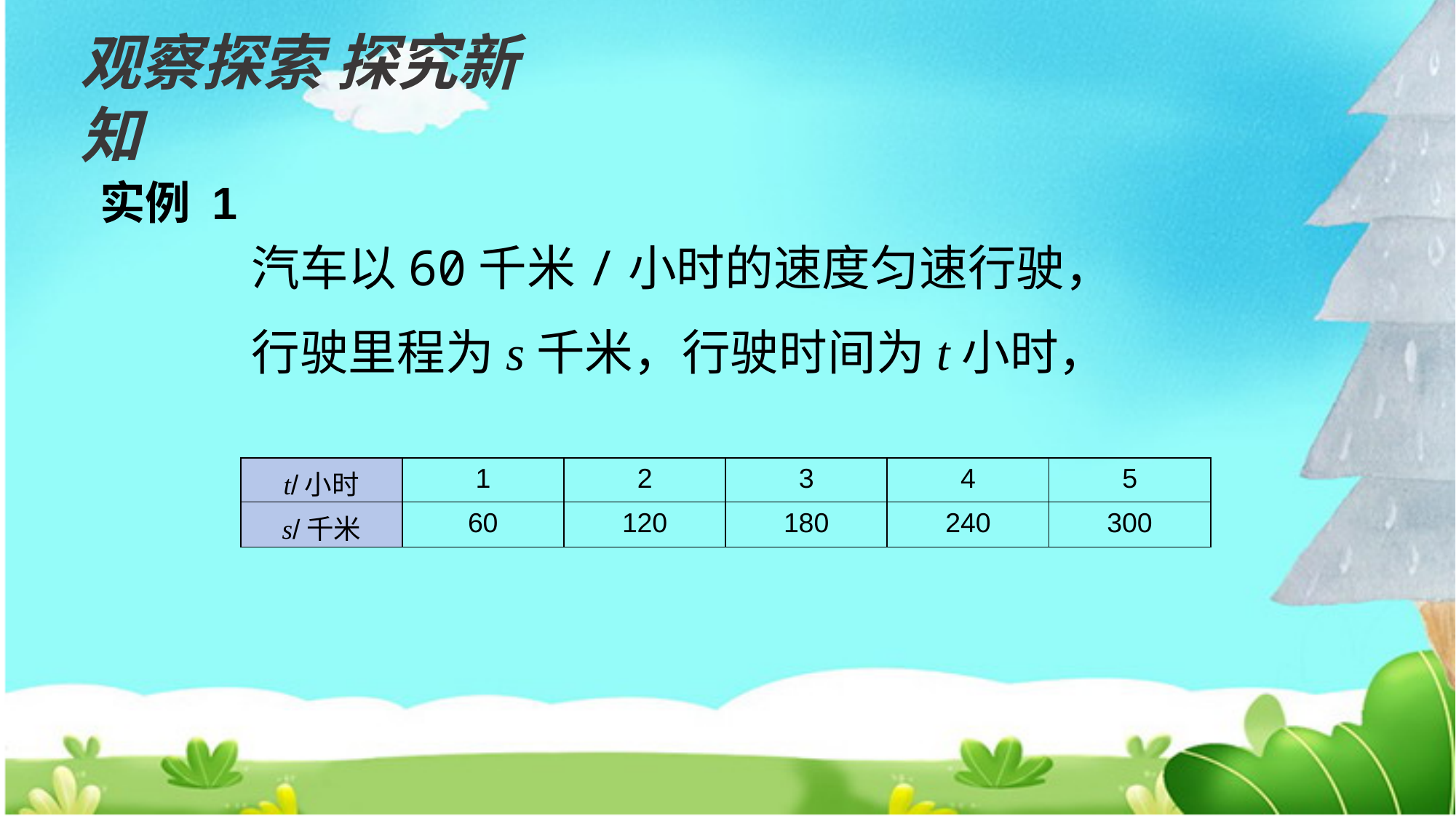

观察探索 探究新知
实例 1
汽车以60千米/小时的速度匀速行驶，
行驶里程为s千米，行驶时间为t小时，
| t/小时 | 1 | 2 | 3 | 4 | 5 |
| --- | --- | --- | --- | --- | --- |
| s/千米 | 60 | 120 | 180 | 240 | 300 |